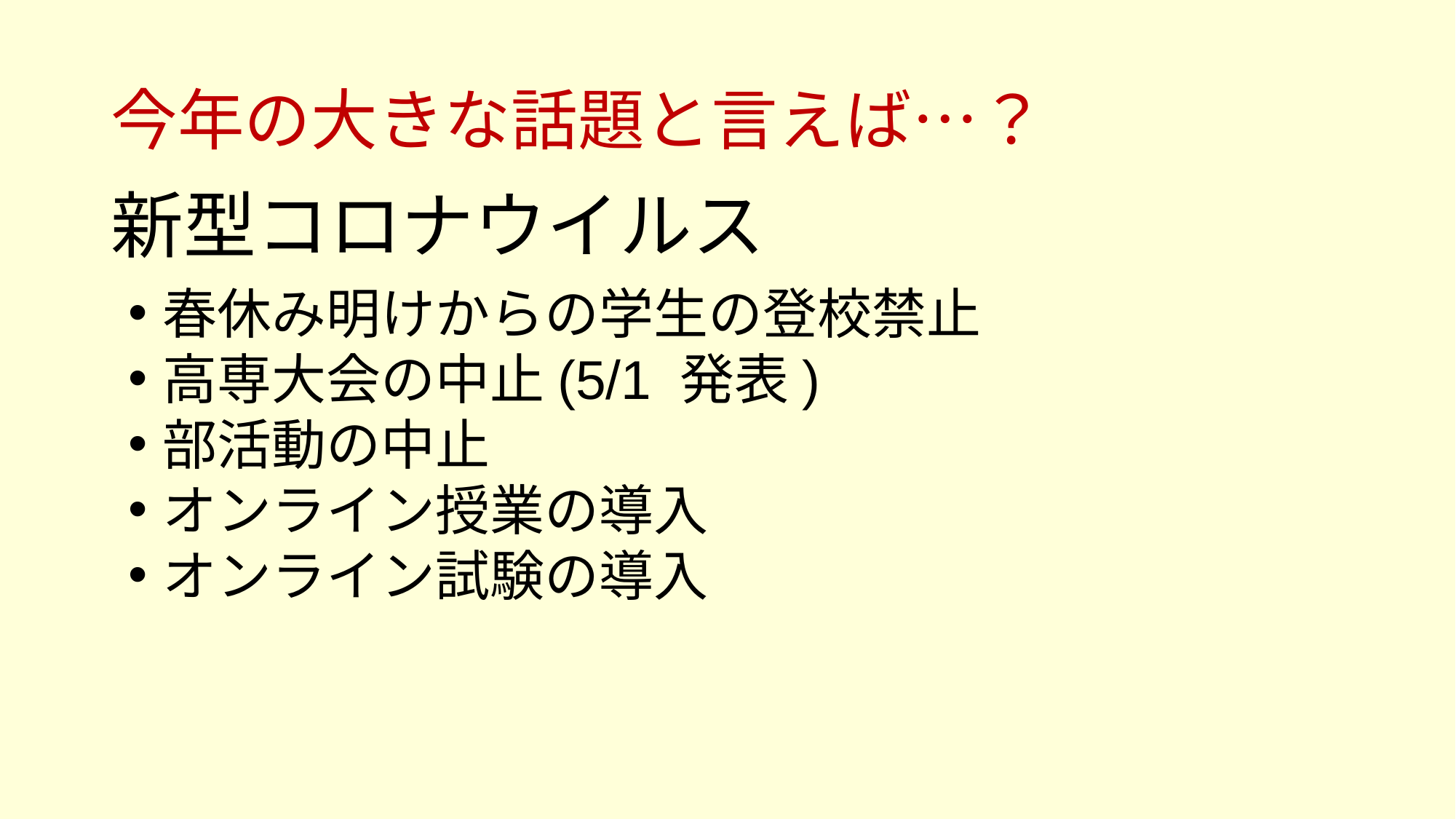

# 今年の大きな話題と言えば…？
新型コロナウイルス
春休み明けからの学生の登校禁止
高専大会の中止(5/1 発表)
部活動の中止
オンライン授業の導入
オンライン試験の導入